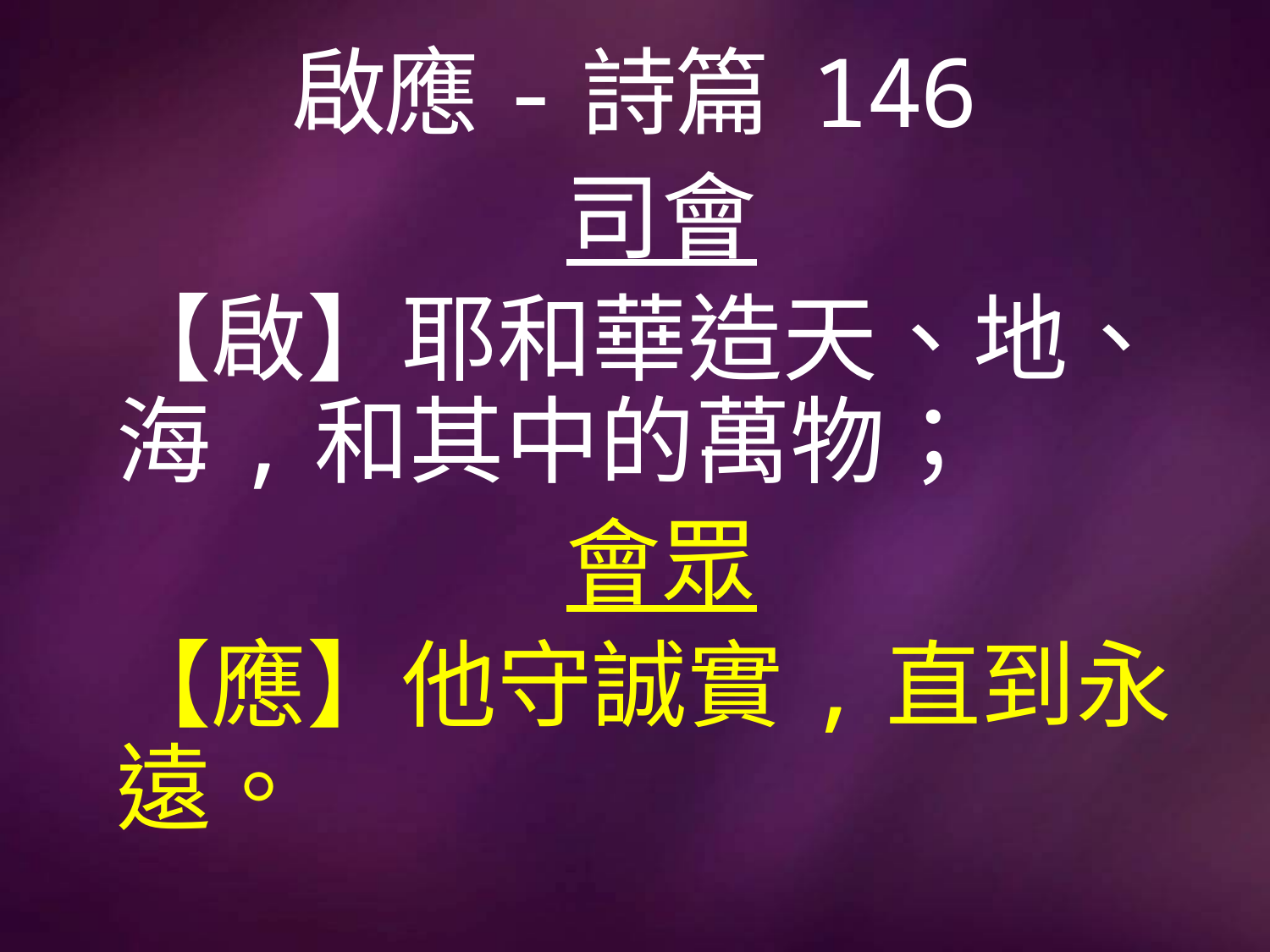

# 啟應-詩篇 146
司會
【啟】耶和華造天、地、海,和其中的萬物；
會眾
【應】他守誠實,直到永遠。